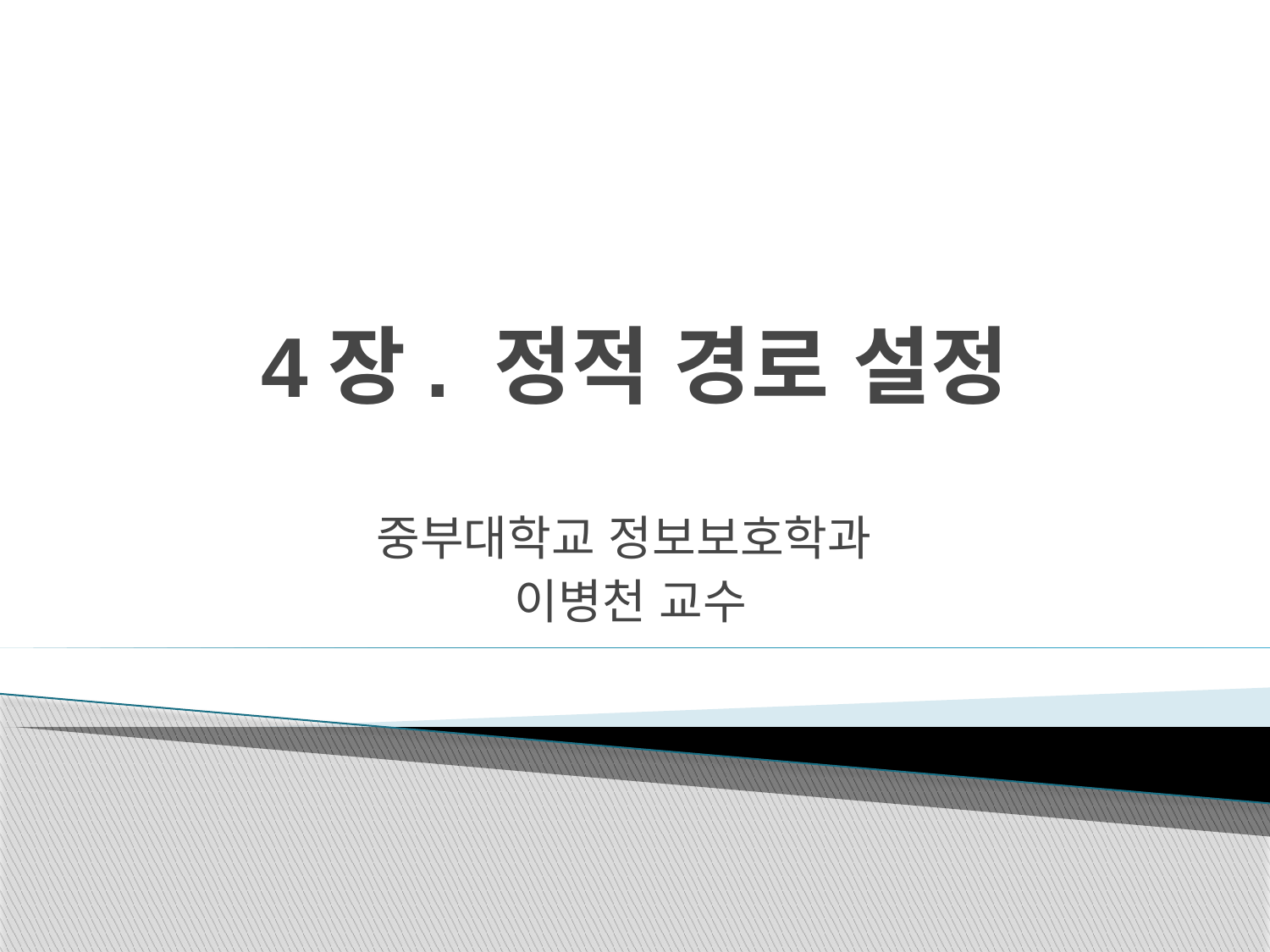

# 4장. 정적 경로 설정
중부대학교 정보보호학과
이병천 교수